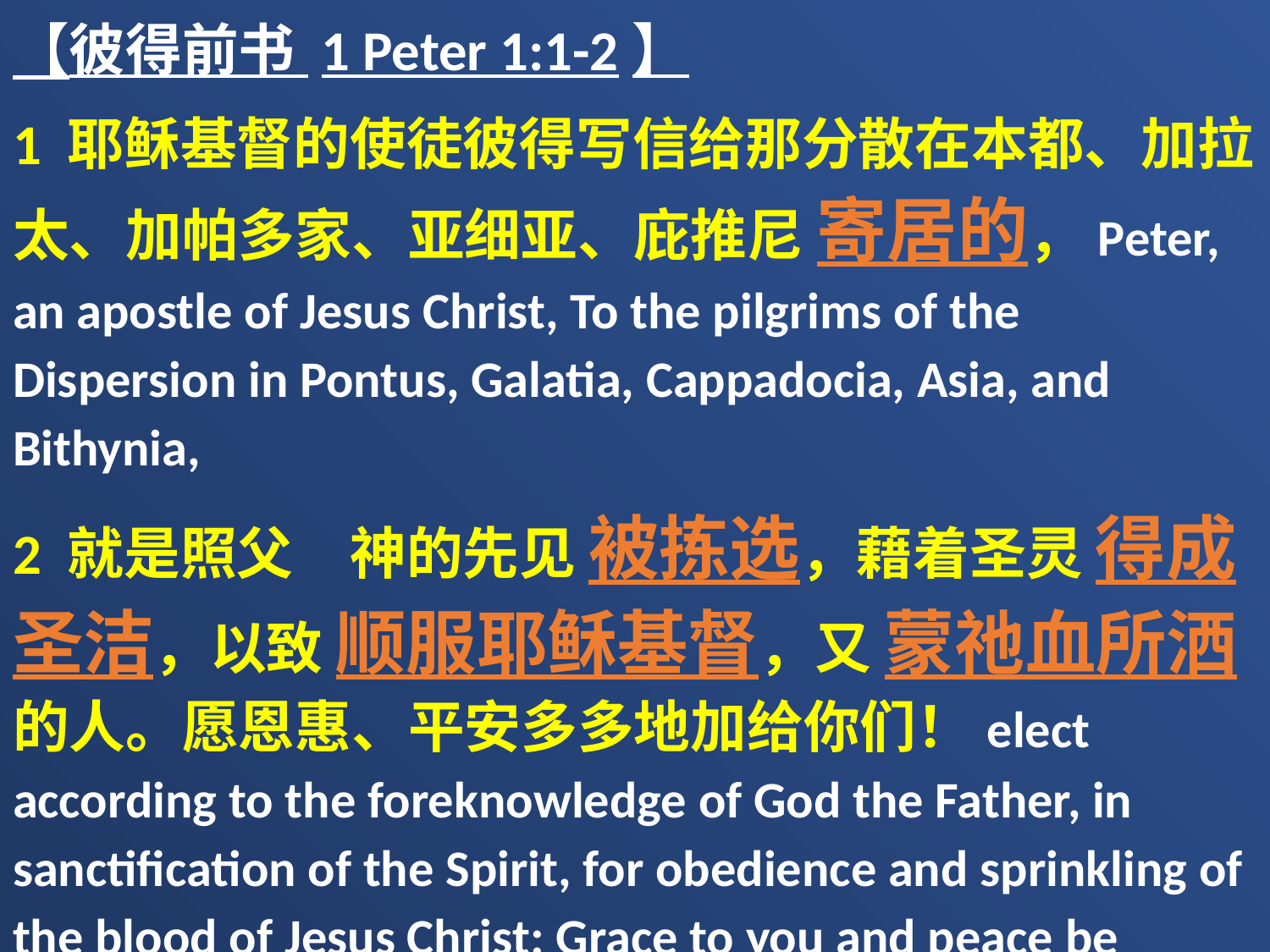

【彼得前书 1 Peter 1:1-2】
1 耶稣基督的使徒彼得写信给那分散在本都、加拉太、加帕多家、亚细亚、庇推尼 寄居的，Peter, an apostle of Jesus Christ, To the pilgrims of the Dispersion in Pontus, Galatia, Cappadocia, Asia, and Bithynia,
2 就是照父　神的先见 被拣选，藉着圣灵 得成圣洁，以致 顺服耶稣基督，又 蒙祂血所洒的人。愿恩惠、平安多多地加给你们！elect according to the foreknowledge of God the Father, in sanctification of the Spirit, for obedience and sprinkling of the blood of Jesus Christ: Grace to you and peace be multiplied.